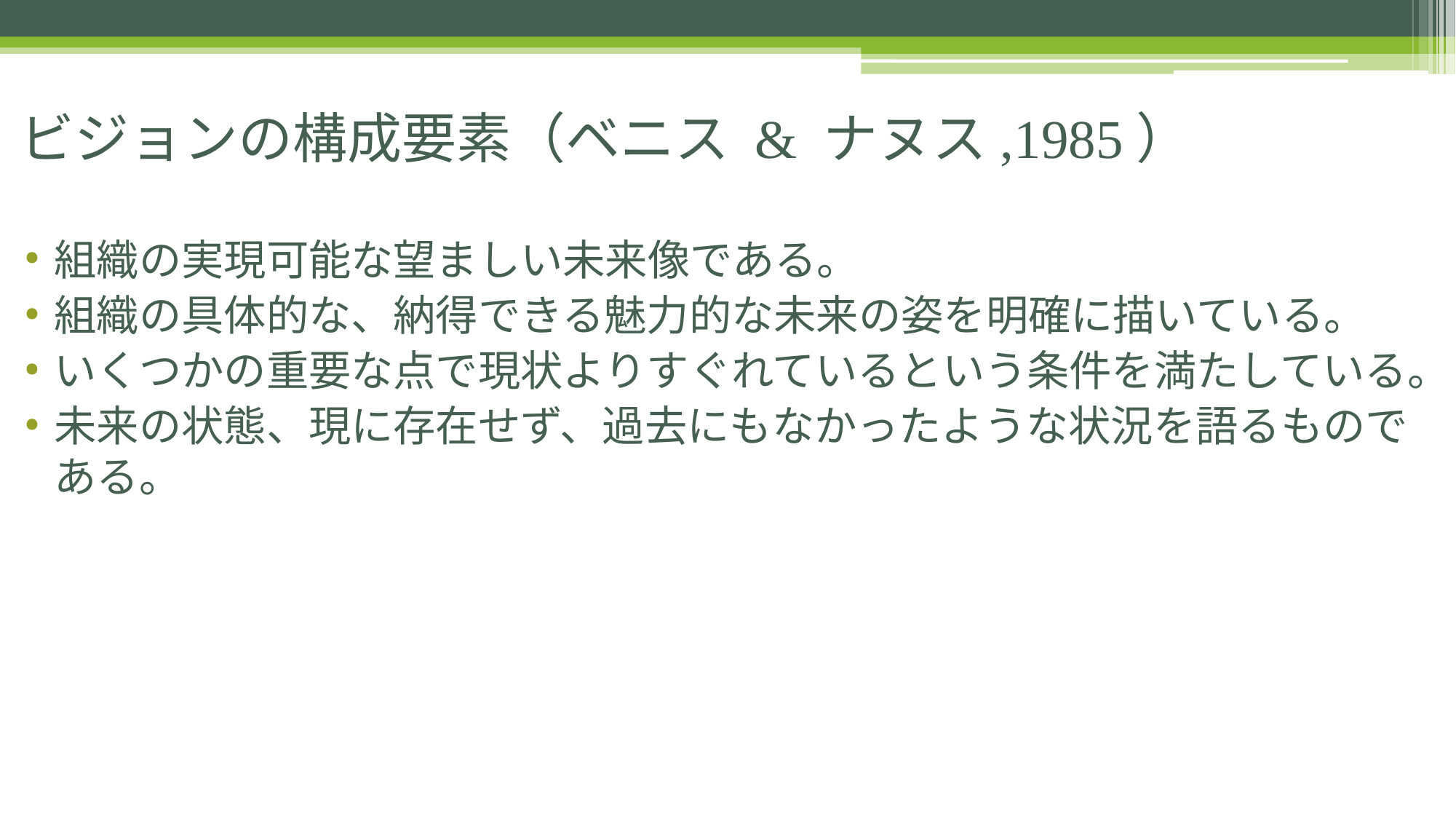

# ビジョンの構成要素（ベニス & ナヌス,1985）
組織の実現可能な望ましい未来像である。
組織の具体的な、納得できる魅力的な未来の姿を明確に描いている。
いくつかの重要な点で現状よりすぐれているという条件を満たしている。
未来の状態、現に存在せず、過去にもなかったような状況を語るものである。